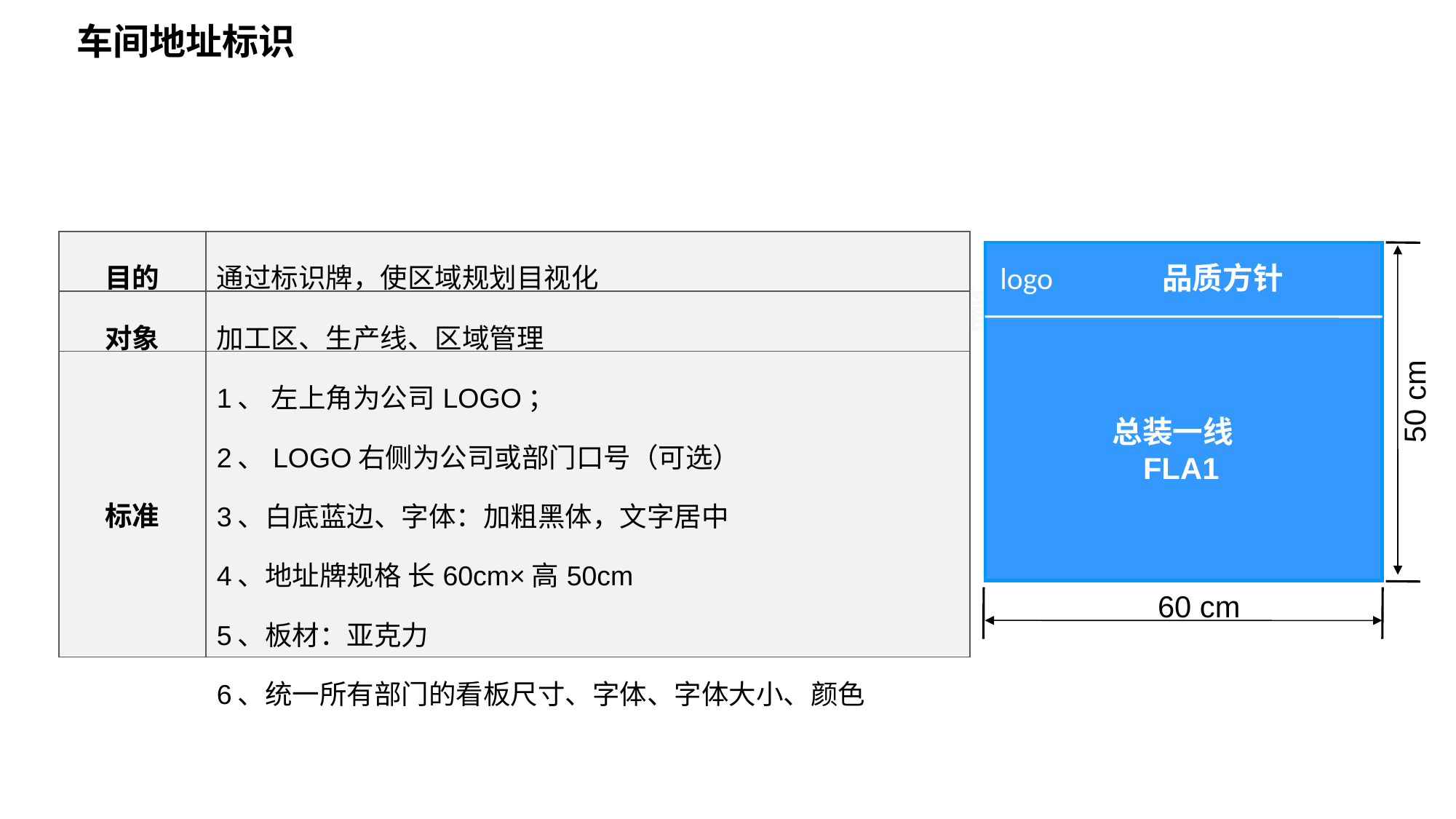

车间地址标识
| 目的 | 通过标识牌，使区域规划目视化 |
| --- | --- |
| 对象 | 加工区、生产线、区域管理 |
| 标准 | 1、 左上角为公司LOGO； 2、LOGO右侧为公司或部门口号（可选） 3、白底蓝边、字体：加粗黑体，文字居中 4、地址牌规格 长60cm×高50cm 5、板材：亚克力 6、统一所有部门的看板尺寸、字体、字体大小、颜色 |

50 cm
60 cm

logo
品质方针
总装一线
  FLA1